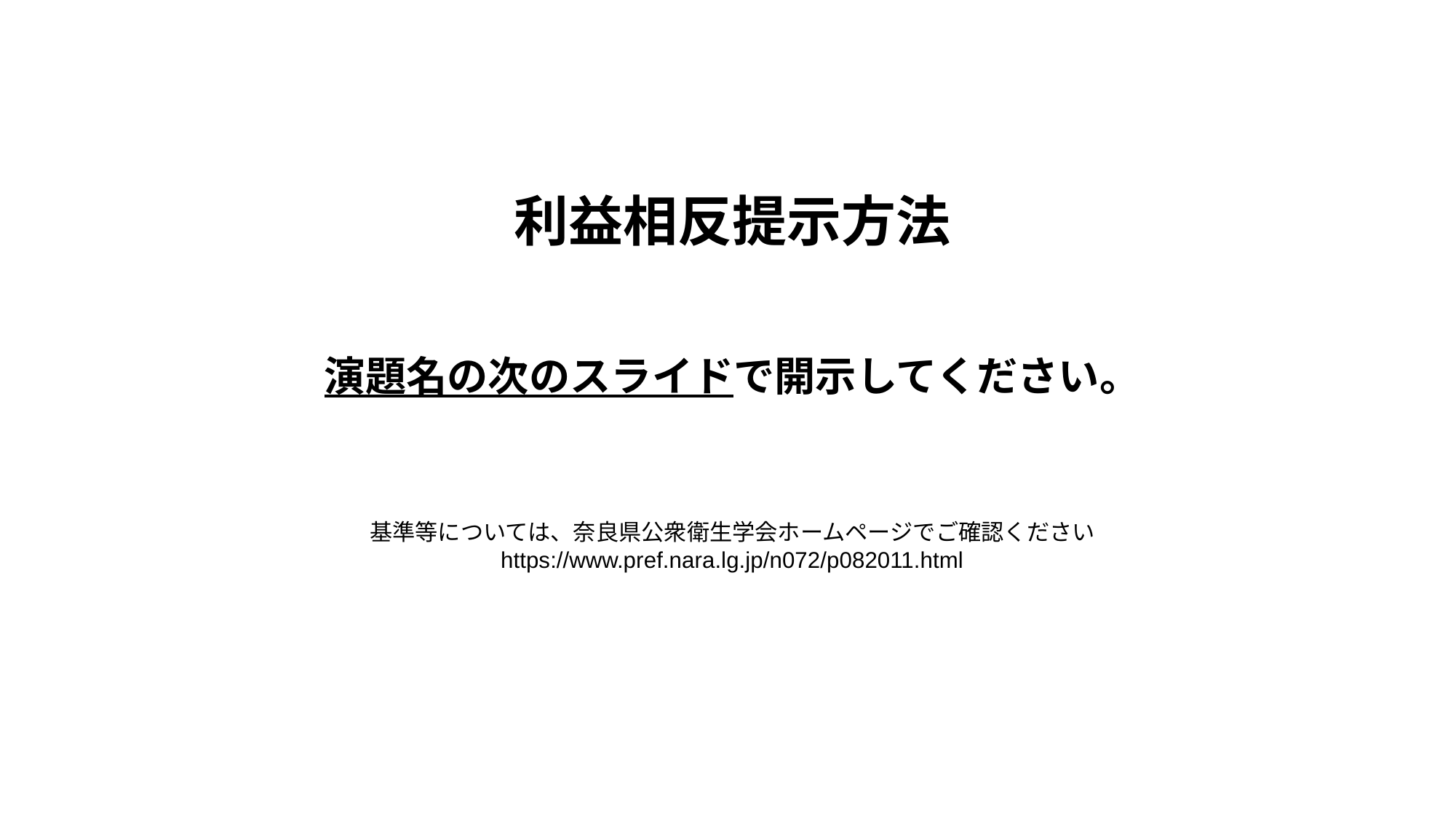

利益相反提示方法

演題名の次のスライドで開示してください。

基準等については、奈良県公衆衛生学会ホームページでご確認ください
https://www.pref.nara.lg.jp/n072/p082011.html